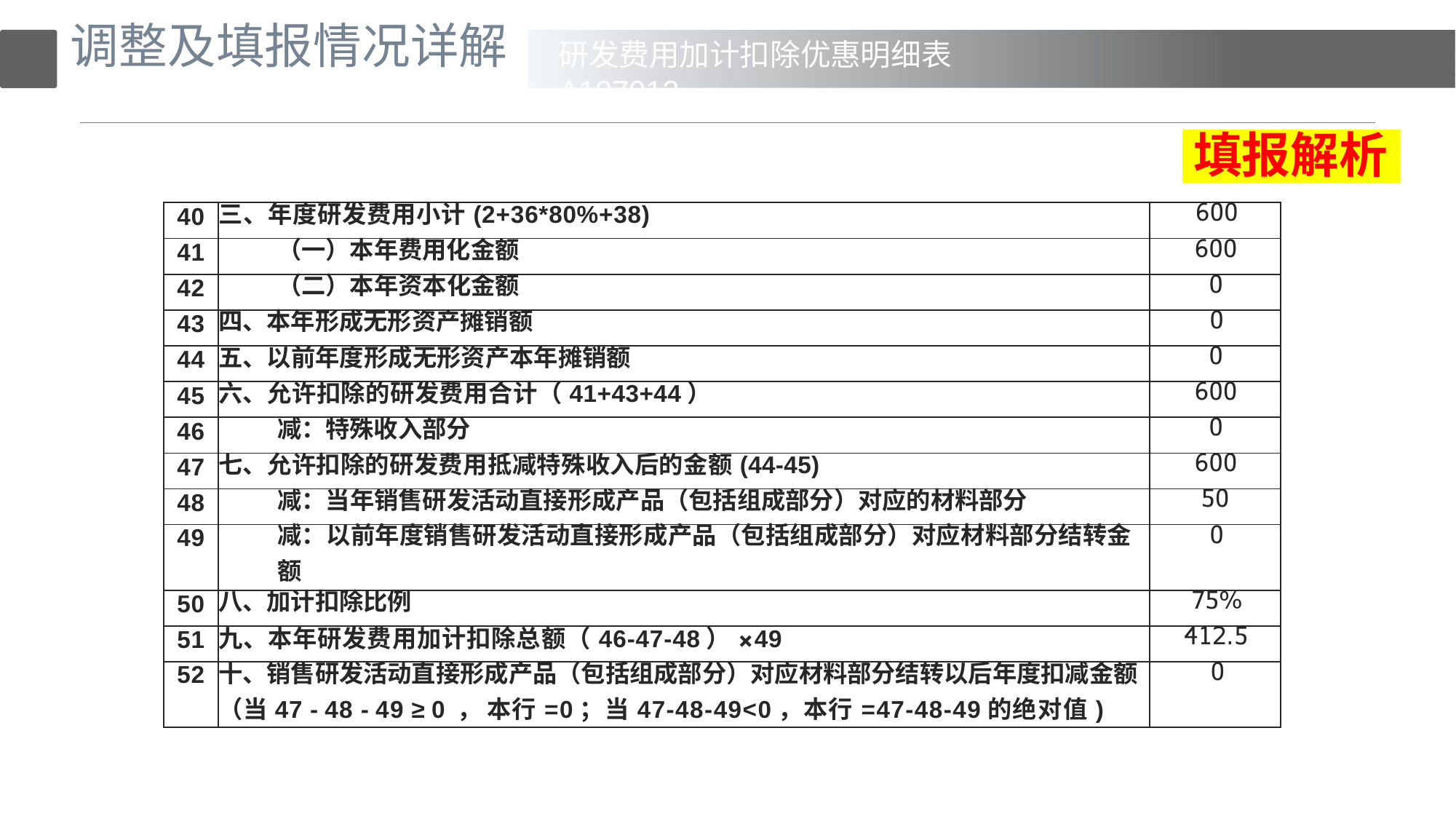

# 调整及填报情况详解

研发费用加计扣除优惠明细表A107012
填报解析
| 40 | 三、年度研发费用小计(2+36\*80%+38) | 600 |
| --- | --- | --- |
| 41 | （一）本年费用化金额 | 600 |
| 42 | （二）本年资本化金额 | 0 |
| 43 | 四、本年形成无形资产摊销额 | 0 |
| 44 | 五、以前年度形成无形资产本年摊销额 | 0 |
| 45 | 六、允许扣除的研发费用合计（41+43+44） | 600 |
| 46 | 减：特殊收入部分 | 0 |
| 47 | 七、允许扣除的研发费用抵减特殊收入后的金额(44-45) | 600 |
| 48 | 减：当年销售研发活动直接形成产品（包括组成部分）对应的材料部分 | 50 |
| 49 | 减：以前年度销售研发活动直接形成产品（包括组成部分）对应材料部分结转金 额 | 0 |
| 50 | 八、加计扣除比例 | 75% |
| 51 | 九、本年研发费用加计扣除总额（46-47-48）×49 | 412.5 |
| 52 | 十、销售研发活动直接形成产品（包括组成部分）对应材料部分结转以后年度扣减金额 （当47 - 48 - 49 ≥ 0 ， 本行=0；当47-48-49<0，本行=47-48-49的绝对值) | 0 |